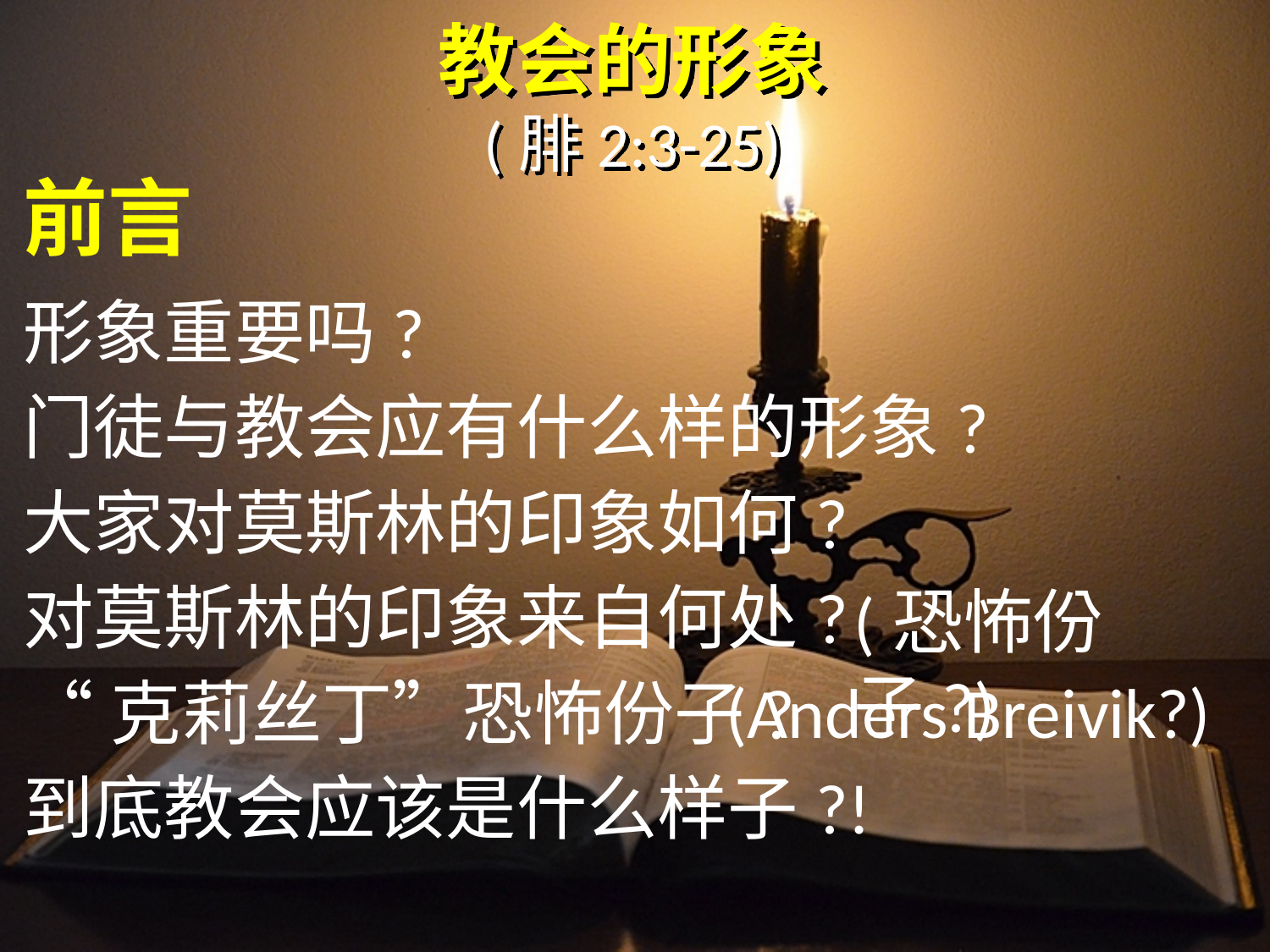

教会的形象
(腓2:3-25)
前言
形象重要吗?
门徒与教会应有什么样的形象?
大家对莫斯林的印象如何?
对莫斯林的印象来自何处?
“克莉丝丁”恐怖份子?
到底教会应该是什么样子?!
(恐怖份子?)
(Anders Breivik?)